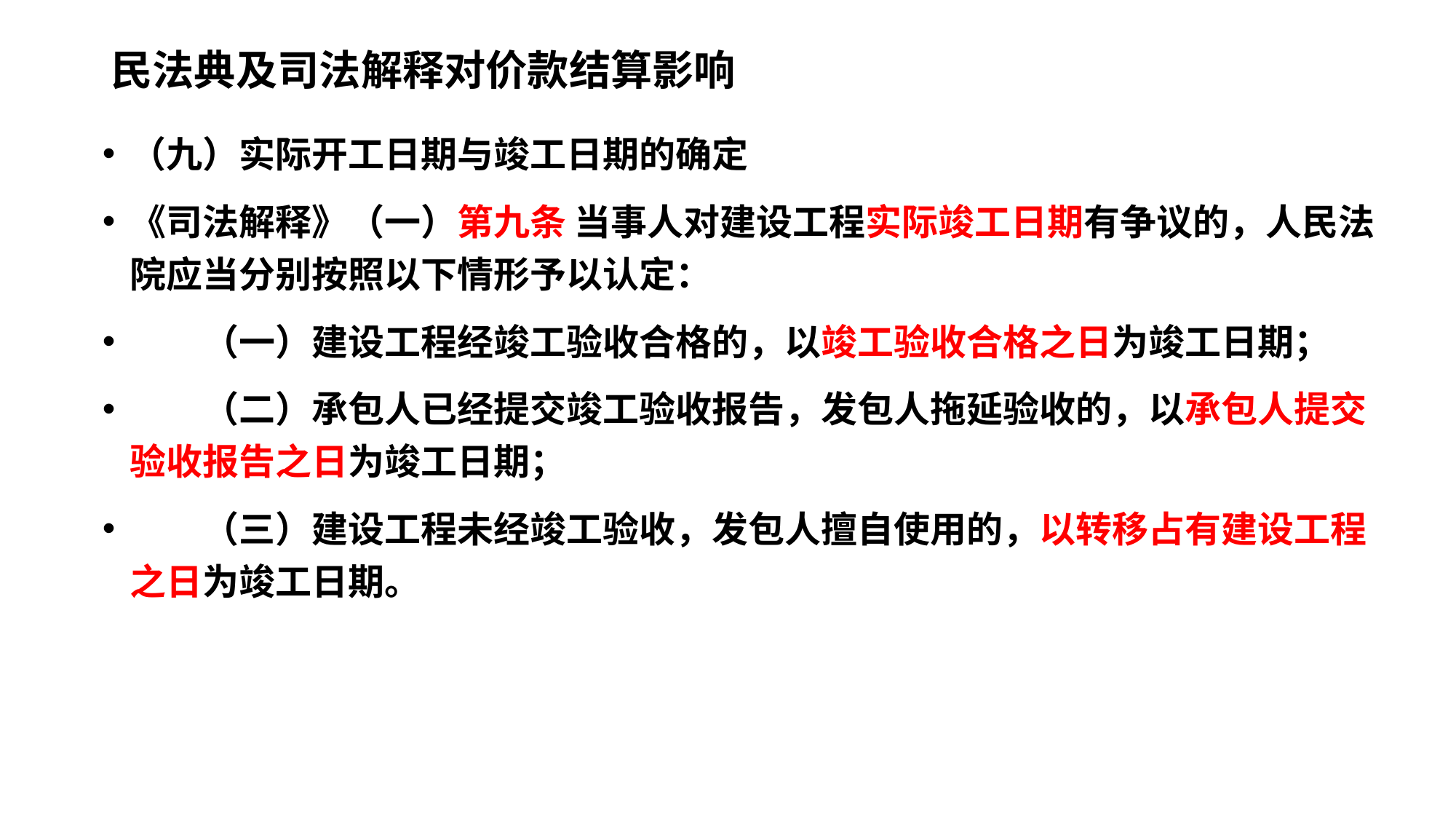

# 民法典及司法解释对价款结算影响
（九）实际开工日期与竣工日期的确定
《司法解释》（一）第九条 当事人对建设工程实际竣工日期有争议的，人民法院应当分别按照以下情形予以认定：
　　（一）建设工程经竣工验收合格的，以竣工验收合格之日为竣工日期；
　　（二）承包人已经提交竣工验收报告，发包人拖延验收的，以承包人提交验收报告之日为竣工日期；
　　（三）建设工程未经竣工验收，发包人擅自使用的，以转移占有建设工程之日为竣工日期。